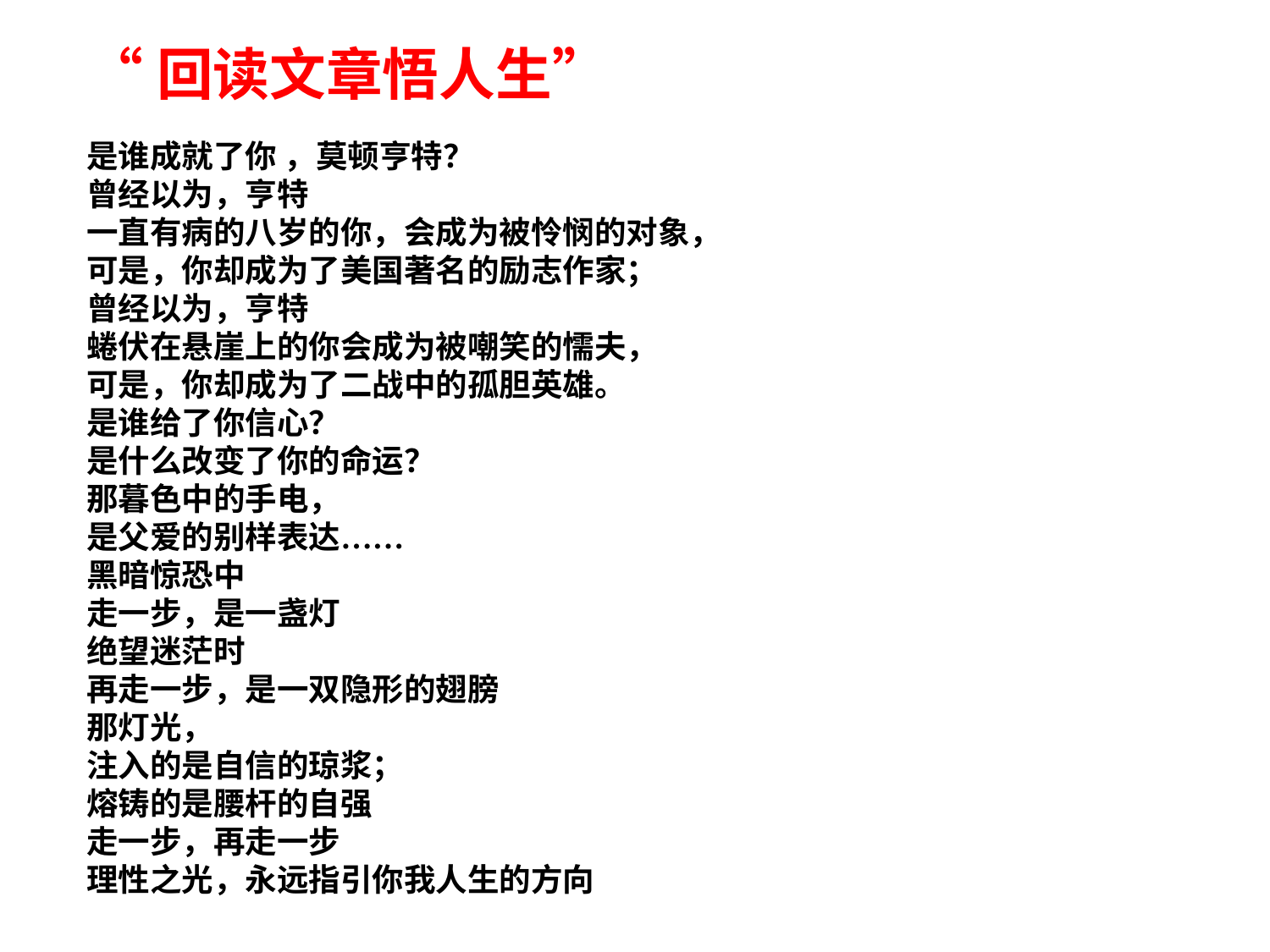

“回读文章悟人生”

是谁成就了你 ，莫顿亨特？
曾经以为，亨特
一直有病的八岁的你，会成为被怜悯的对象，
可是，你却成为了美国著名的励志作家；
曾经以为，亨特
蜷伏在悬崖上的你会成为被嘲笑的懦夫，
可是，你却成为了二战中的孤胆英雄。
是谁给了你信心？
是什么改变了你的命运？
那暮色中的手电，
是父爱的别样表达……
黑暗惊恐中
走一步，是一盏灯
绝望迷茫时
再走一步，是一双隐形的翅膀
那灯光，
注入的是自信的琼浆；
熔铸的是腰杆的自强
走一步，再走一步
理性之光，永远指引你我人生的方向